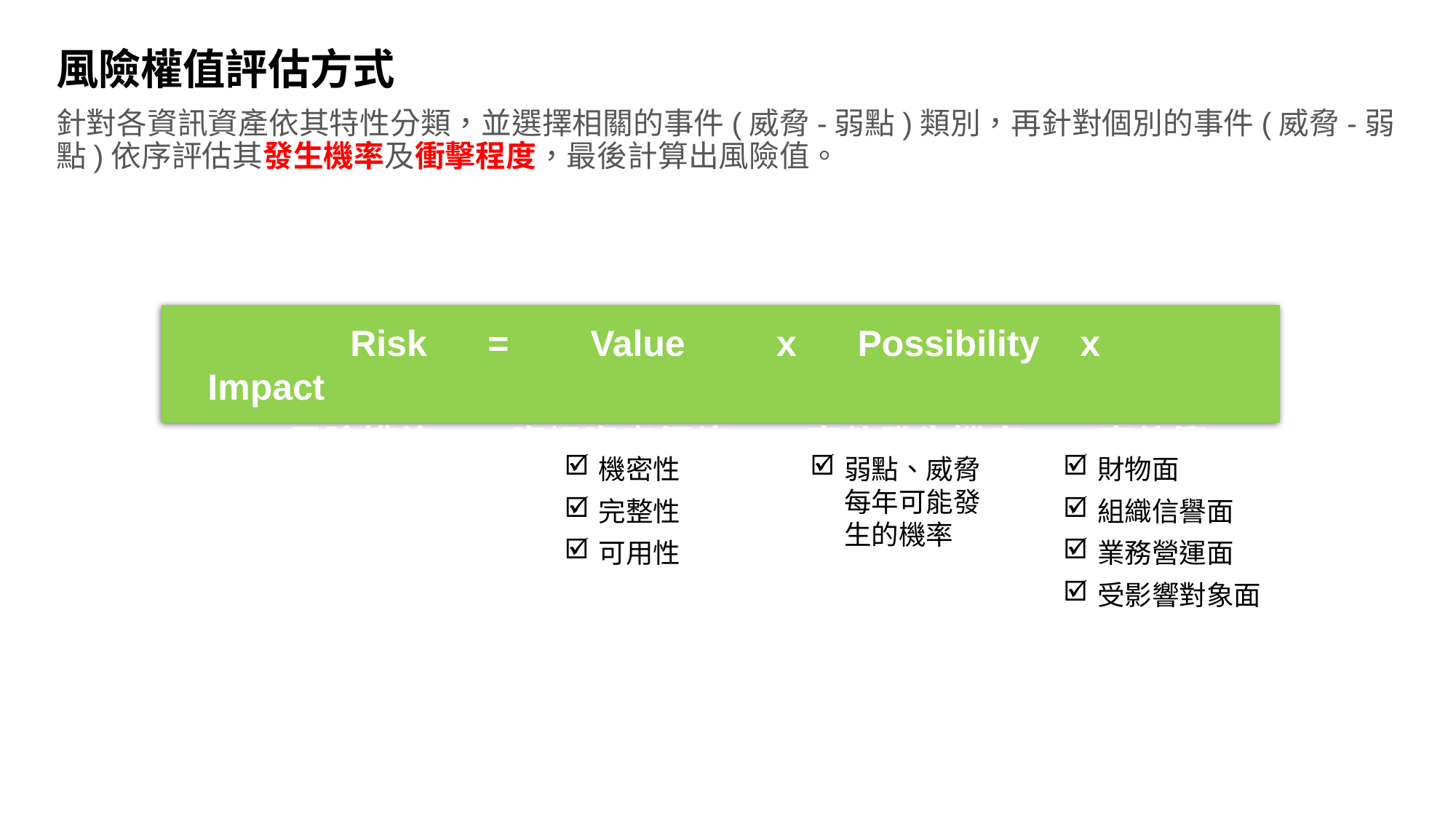

# 風險權值評估方式
針對各資訊資產依其特性分類，並選擇相關的事件(威脅-弱點)類別，再針對個別的事件(威脅-弱點)依序評估其發生機率及衝擊程度，最後計算出風險值。

              Risk      =        Value         x      Possibility    x   Impact
風險權值   ＝  資訊資產價值 x   事件發生機率  x  事件衝擊程度

機密性
完整性
可用性
弱點、威脅
每年可能發生的機率
財物面
組織信譽面
業務營運面
受影響對象面